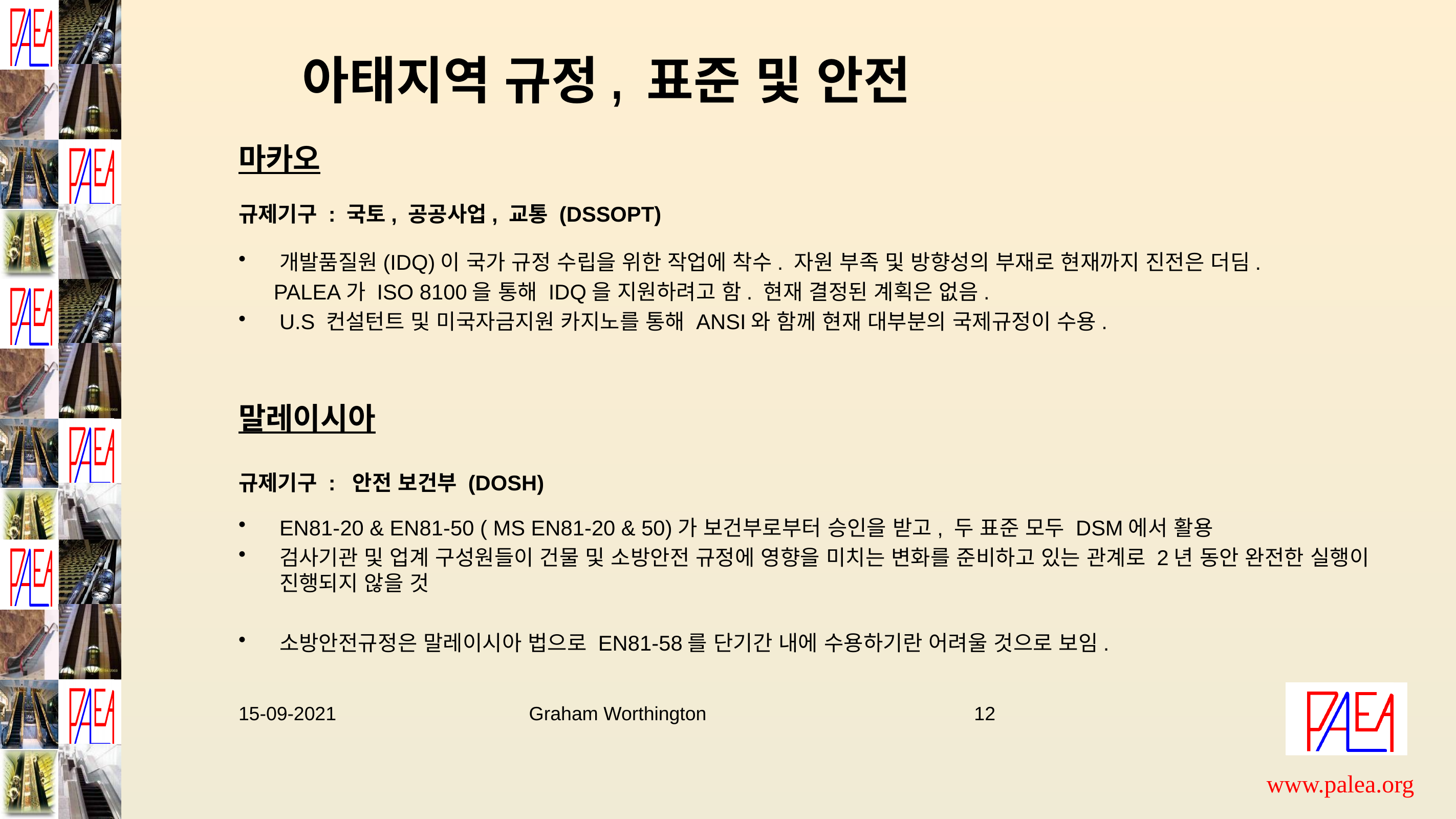

아태지역 규정, 표준 및 안전

마카오

규제기구 : 국토, 공공사업, 교통 (DSSOPT)

개발품질원(IDQ)이 국가 규정 수립을 위한 작업에 착수. 자원 부족 및 방향성의 부재로 현재까지 진전은 더딤.
      PALEA가 ISO 8100을 통해 IDQ을 지원하려고 함. 현재 결정된 계획은 없음.
U.S 컨설턴트 및 미국자금지원 카지노를 통해 ANSI와 함께 현재 대부분의 국제규정이 수용.

말레이시아

규제기구 :  안전 보건부 (DOSH)

EN81-20 & EN81-50 ( MS EN81-20 & 50)가 보건부로부터 승인을 받고, 두 표준 모두 DSM에서 활용
검사기관 및 업계 구성원들이 건물 및 소방안전 규정에 영향을 미치는 변화를 준비하고 있는 관계로 2년 동안 완전한 실행이 진행되지 않을 것

소방안전규정은 말레이시아 법으로 EN81-58를 단기간 내에 수용하기란 어려울 것으로 보임.

15-09-2021                                    Graham Worthington                                                  12